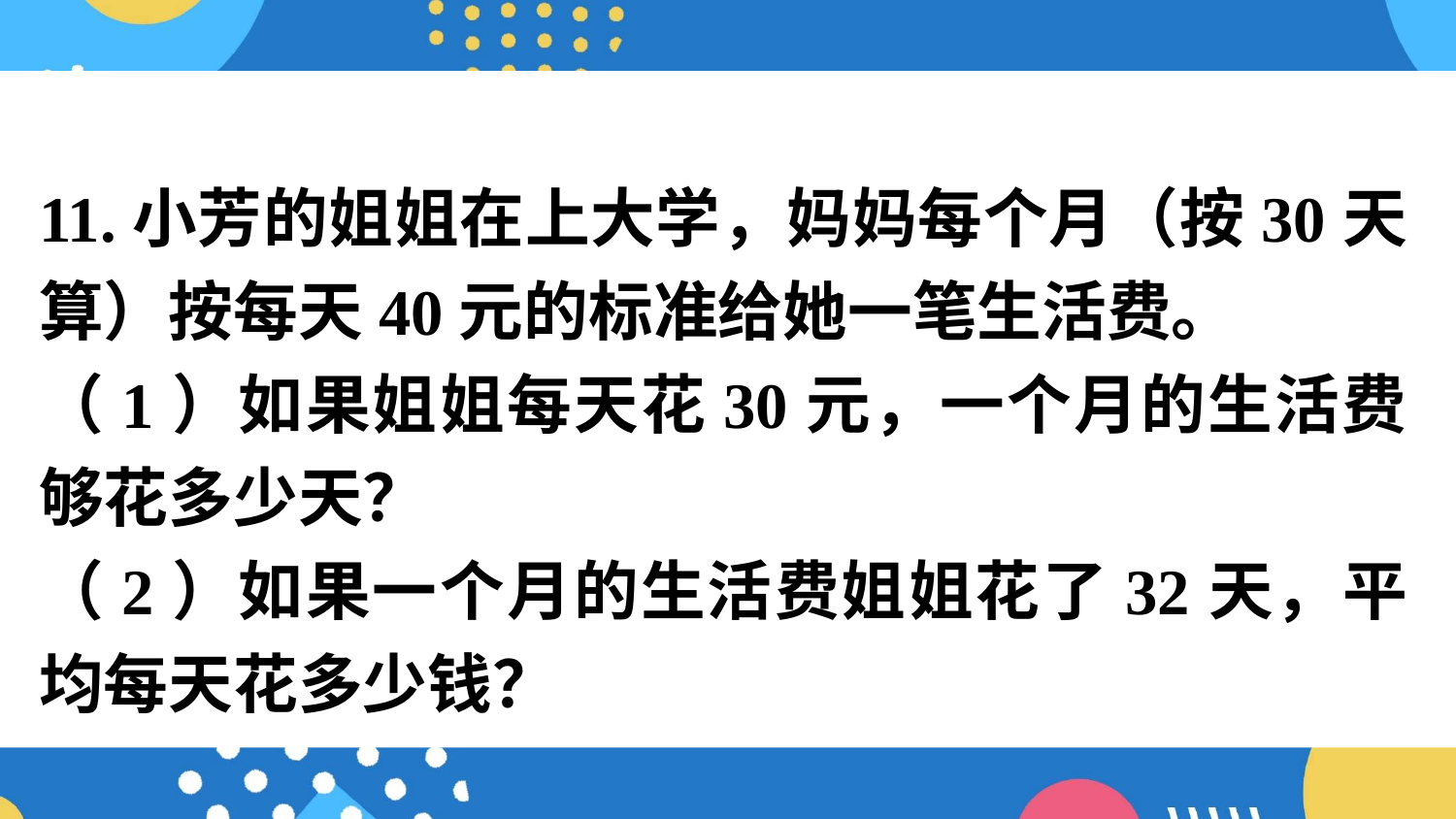

11.小芳的姐姐在上大学，妈妈每个月（按30天算）按每天40元的标准给她一笔生活费。
（1）如果姐姐每天花30元，一个月的生活费够花多少天？
（2）如果一个月的生活费姐姐花了32天，平均每天花多少钱？